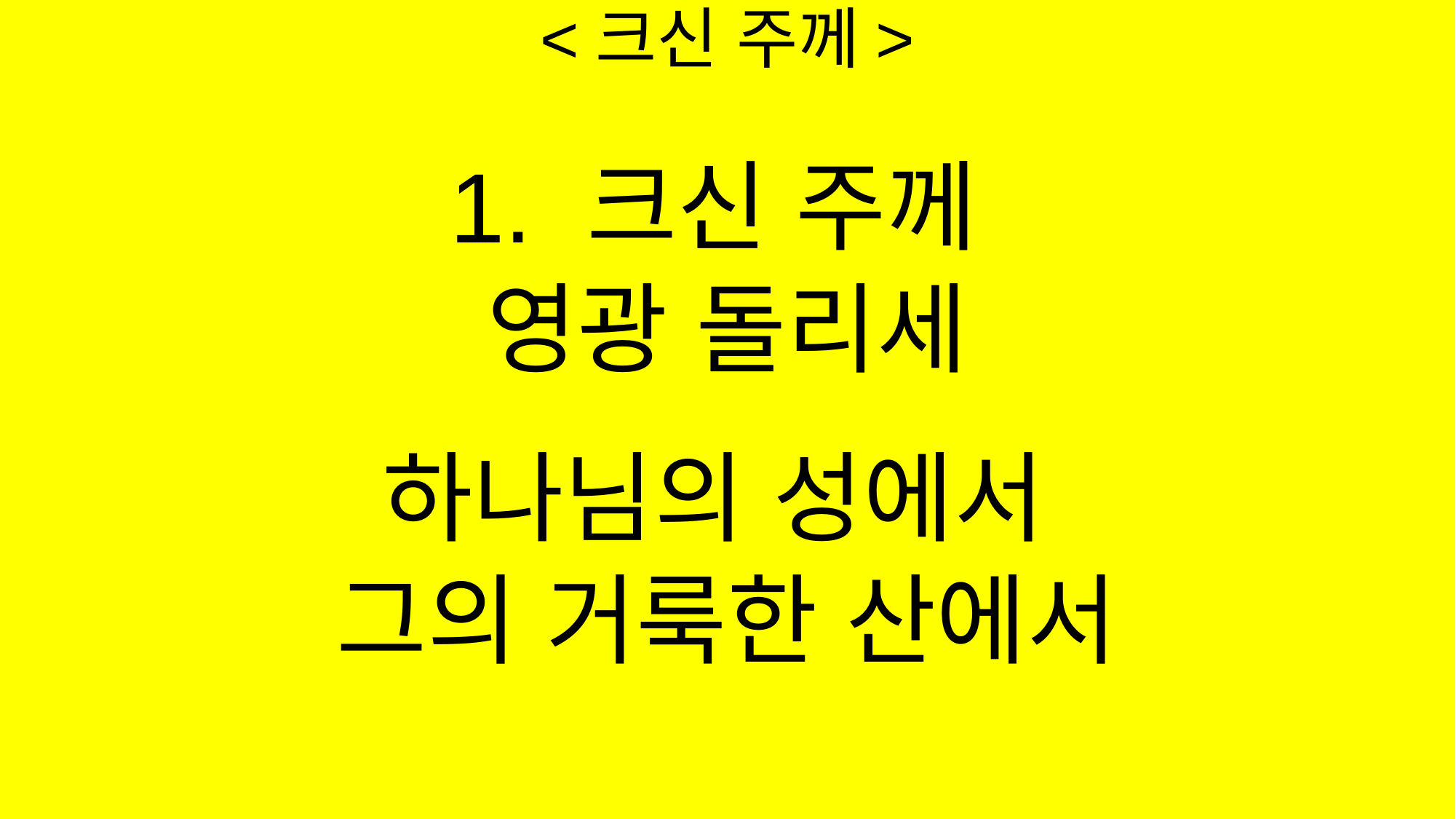

# <크신 주께>
크신 주께
영광 돌리세

하나님의 성에서
그의 거룩한 산에서